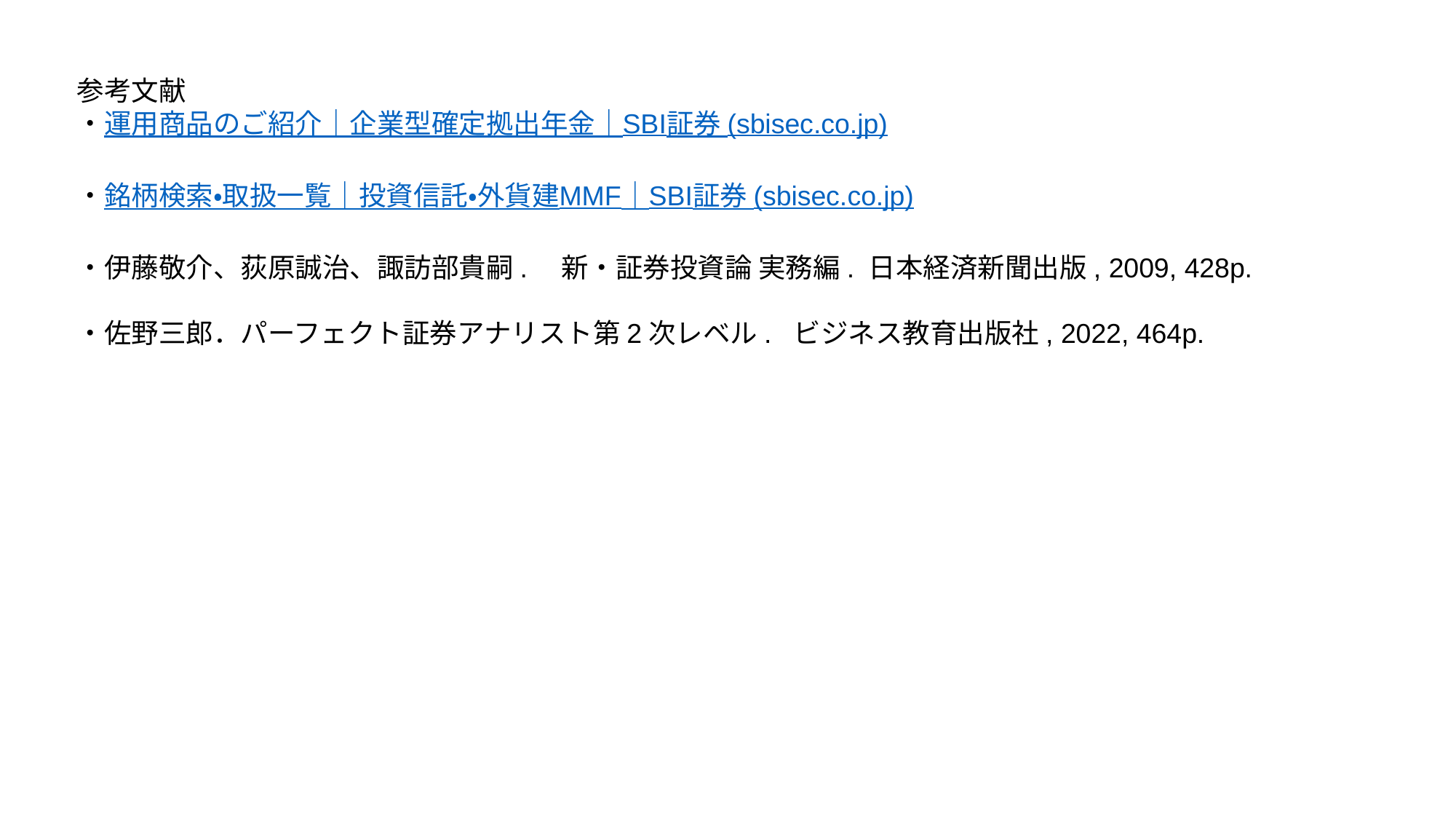

参考文献
・運用商品のご紹介｜企業型確定拠出年金｜SBI証券 (sbisec.co.jp)

・銘柄検索・取扱一覧｜投資信託・外貨建MMF｜SBI証券 (sbisec.co.jp)

・伊藤敬介、荻原誠治、諏訪部貴嗣.　新・証券投資論 実務編. 日本経済新聞出版, 2009, 428p.

・佐野三郎．パーフェクト証券アナリスト第2次レベル.  ビジネス教育出版社, 2022, 464p.